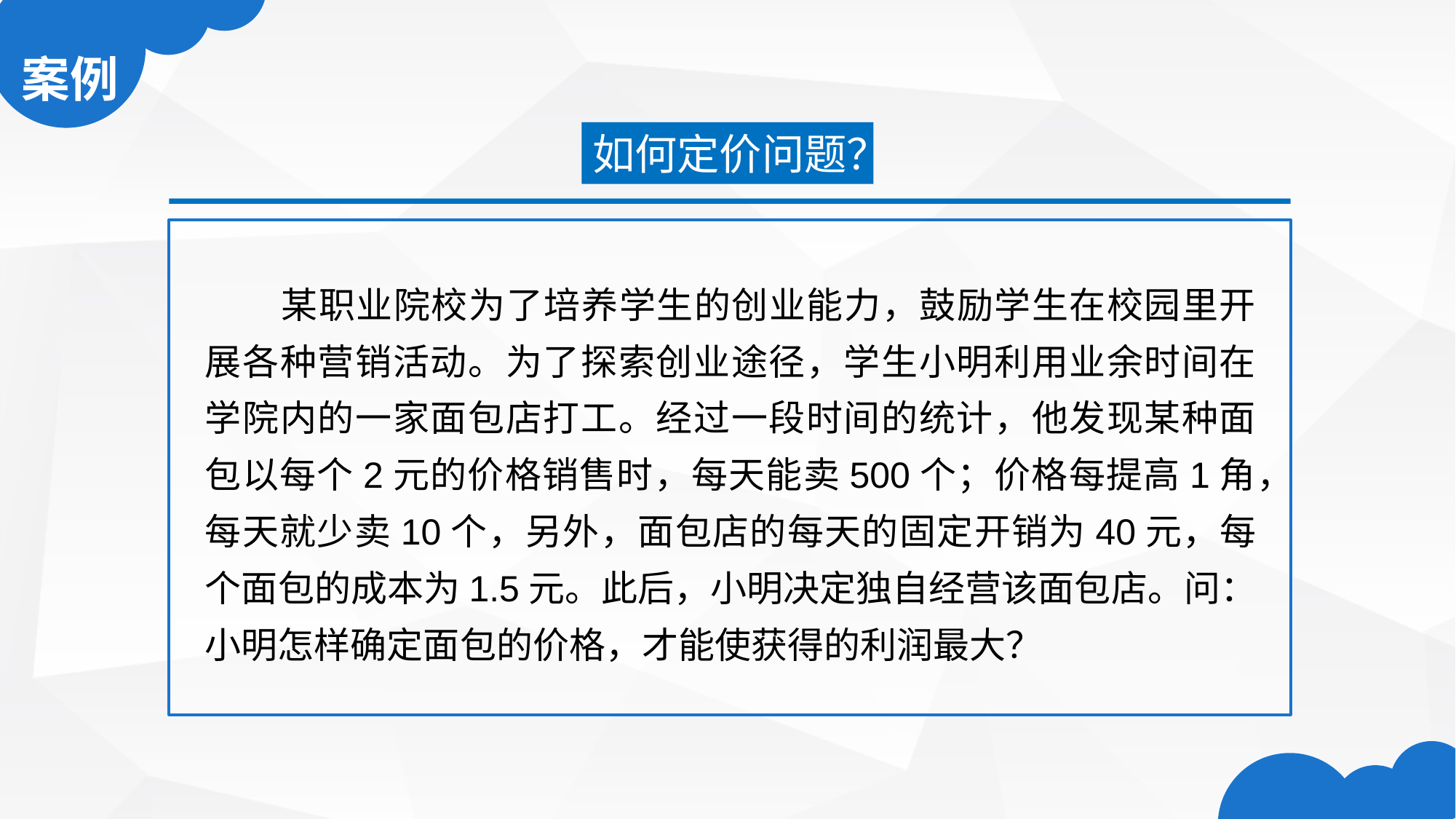

如何定价问题？

	某职业院校为了培养学生的创业能力，鼓励学生在校园里开展各种营销活动。为了探索创业途径，学生小明利用业余时间在学院内的一家面包店打工。经过一段时间的统计，他发现某种面包以每个2元的价格销售时，每天能卖500个；价格每提高1角，每天就少卖10个，另外，面包店的每天的固定开销为40元，每个面包的成本为1.5元。此后，小明决定独自经营该面包店。问：小明怎样确定面包的价格，才能使获得的利润最大？